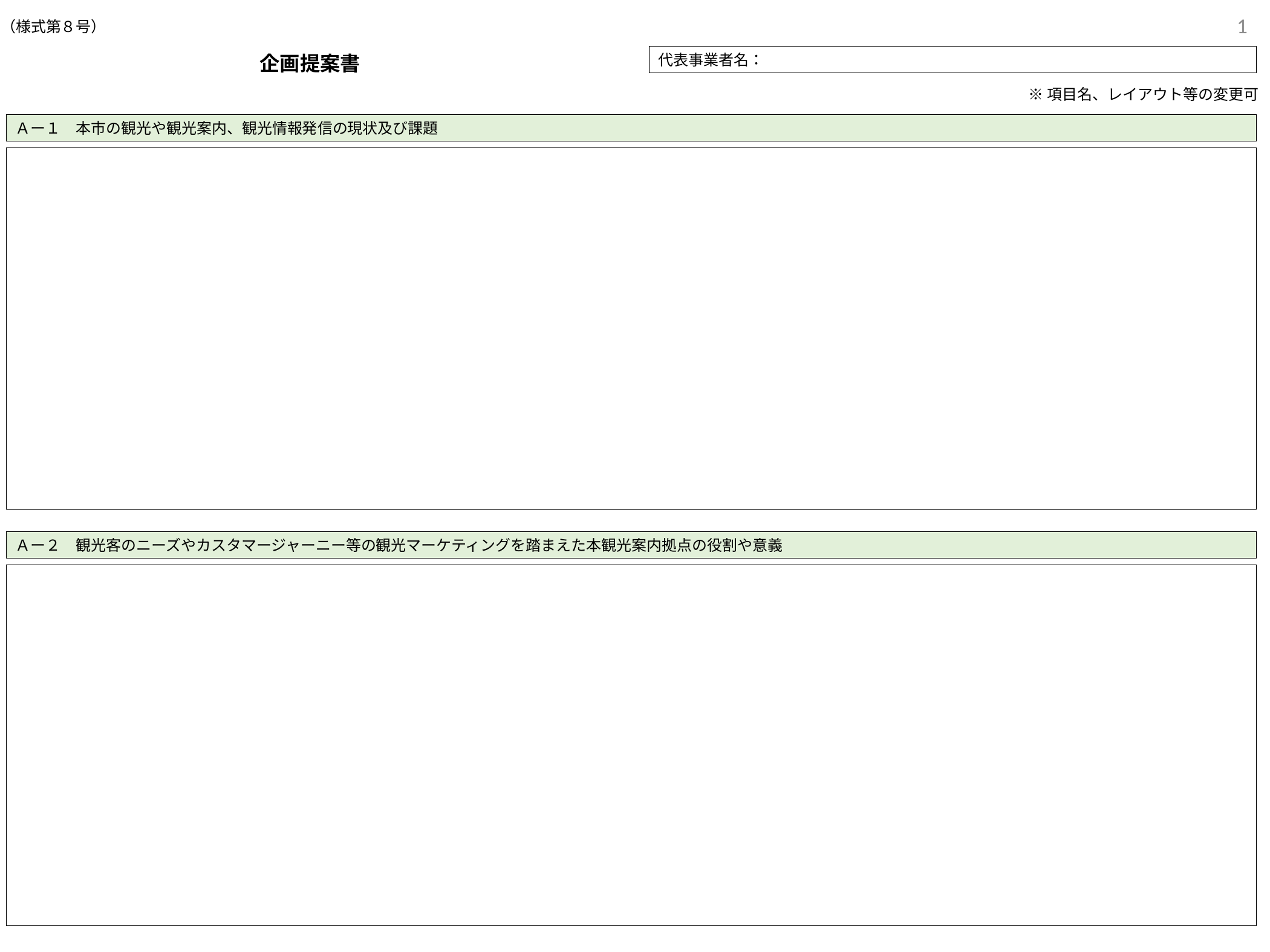

1
（様式第８号）
代表事業者名：
企画提案書
※項目名、レイアウト等の変更可
Ａー１　本市の観光や観光案内、観光情報発信の現状及び課題

Ａー２　観光客のニーズやカスタマージャーニー等の観光マーケティングを踏まえた本観光案内拠点の役割や意義